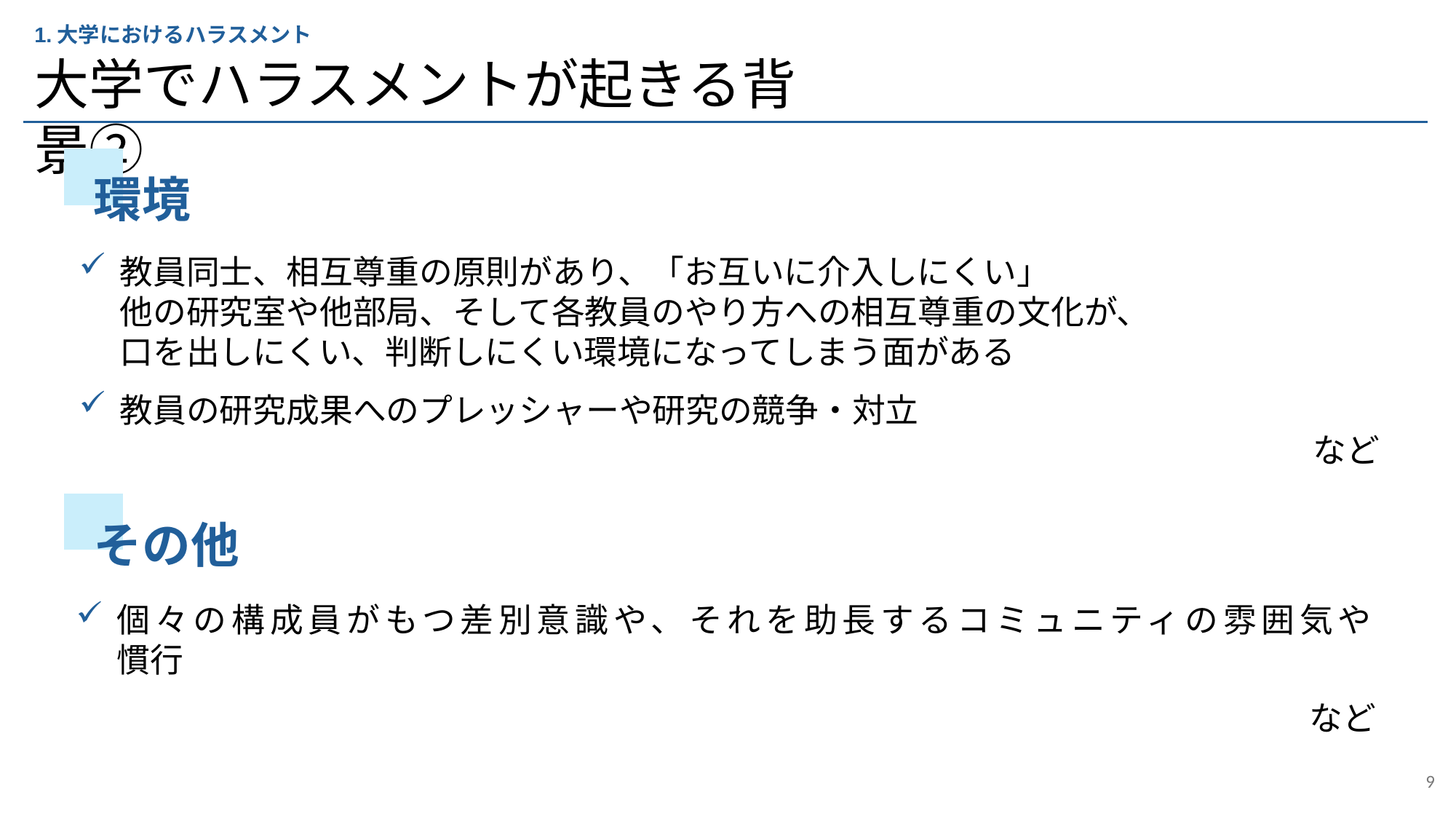

1.大学におけるハラスメント
大学でハラスメントが起きる背景②

環境
教員同士、相互尊重の原則があり、「お互いに介入しにくい」
他の研究室や他部局、そして各教員のやり方への相互尊重の文化が、
口を出しにくい、判断しにくい環境になってしまう面がある
教員の研究成果へのプレッシャーや研究の競争・対立
など

その他
個々の構成員がもつ差別意識や、それを助長するコミュニティの雰囲気や
慣行
など
9